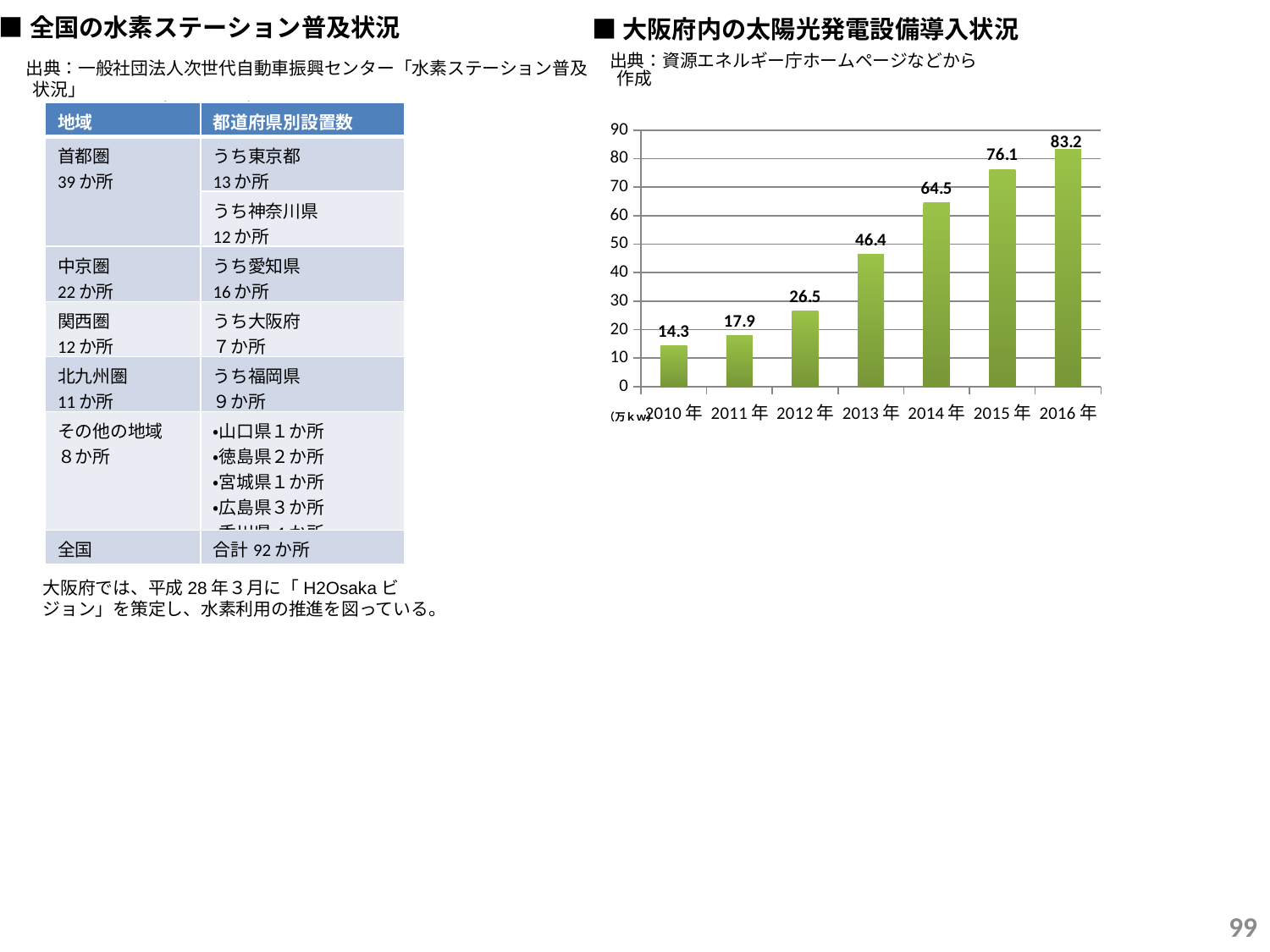

■全国の水素ステーション普及状況
■大阪府内の太陽光発電設備導入状況
　出典：資源エネルギー庁ホームページなどから作成
　出典：一般社団法人次世代自動車振興センター「水素ステーション普及状況」
　　　　　※2017年12月現在
| 地域 | 都道府県別設置数 |
| --- | --- |
| 首都圏 39か所 | うち東京都 13か所 |
|  | うち神奈川県 12か所 |
| 中京圏 22か所 | うち愛知県 16か所 |
| 関西圏 12か所 | うち大阪府 ７か所 |
| 北九州圏 11か所 | うち福岡県 ９か所 |
| その他の地域 ８か所 | ・山口県１か所 ・徳島県２か所 ・宮城県１か所 ・広島県３か所 ・香川県1か所 |
| 全国 | 合計92か所 |

### Chart

| Category | 系列 1 |
|---|---|
| 2010年 | 14.3 |
| 2011年 | 17.9 |
| 2012年 | 26.5 |
| 2013年 | 46.4 |
| 2014年 | 64.5 |
| 2015年 | 76.1 |
| 2016年 | 83.2 |
　（万ｋｗ）
大阪府では、平成28年３月に「H2Osakaビジョン」を策定し、水素利用の推進を図っている。
99